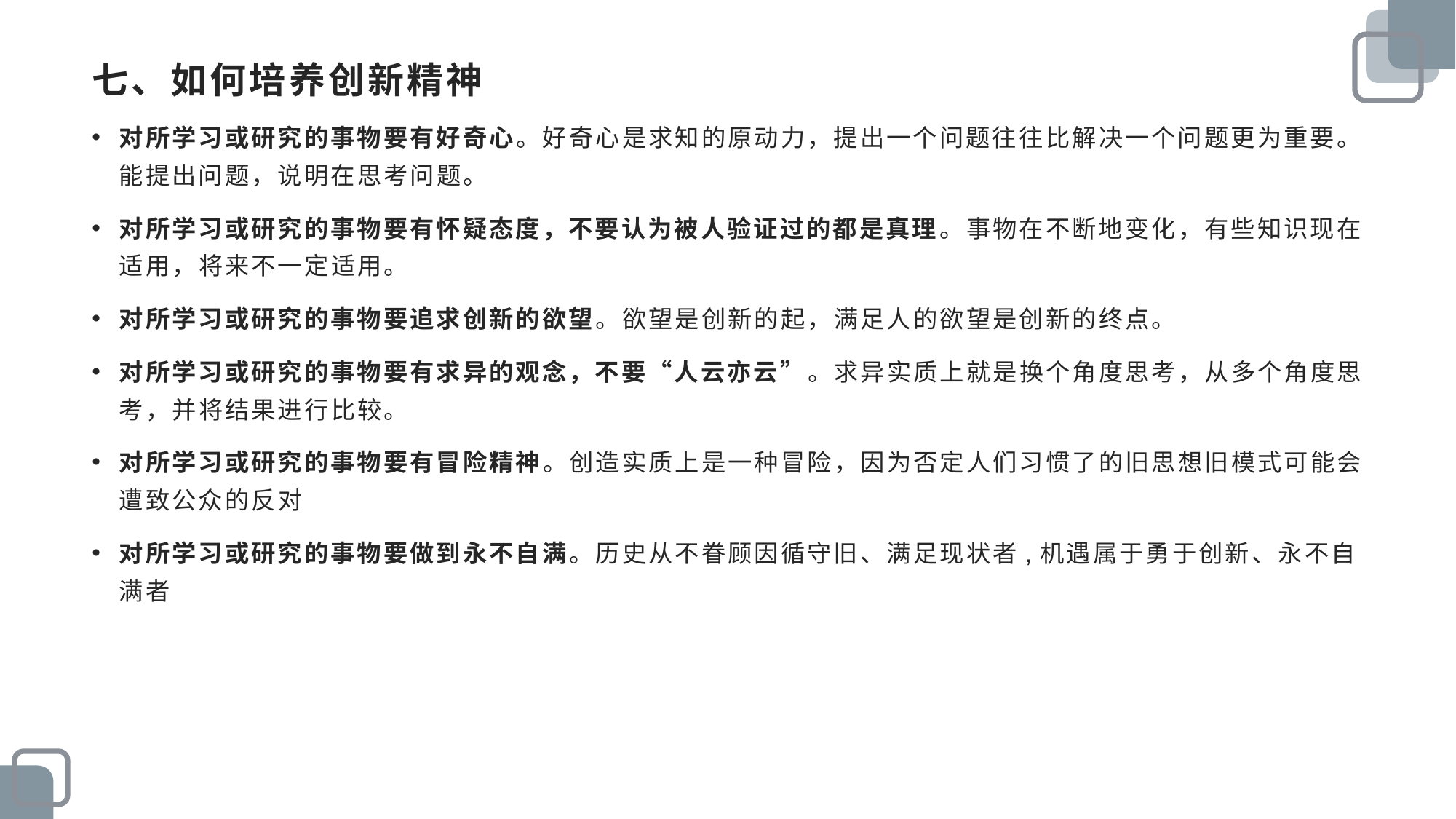

# 七、如何培养创新精神
对所学习或研究的事物要有好奇心。好奇心是求知的原动力，提出一个问题往往比解决一个问题更为重要。能提出问题，说明在思考问题。
对所学习或研究的事物要有怀疑态度，不要认为被人验证过的都是真理。事物在不断地变化，有些知识现在适用，将来不一定适用。
对所学习或研究的事物要追求创新的欲望。欲望是创新的起，满足人的欲望是创新的终点。
对所学习或研究的事物要有求异的观念，不要“人云亦云”。求异实质上就是换个角度思考，从多个角度思考，并将结果进行比较。
对所学习或研究的事物要有冒险精神。创造实质上是一种冒险，因为否定人们习惯了的旧思想旧模式可能会遭致公众的反对
对所学习或研究的事物要做到永不自满。历史从不眷顾因循守旧、满足现状者,机遇属于勇于创新、永不自满者